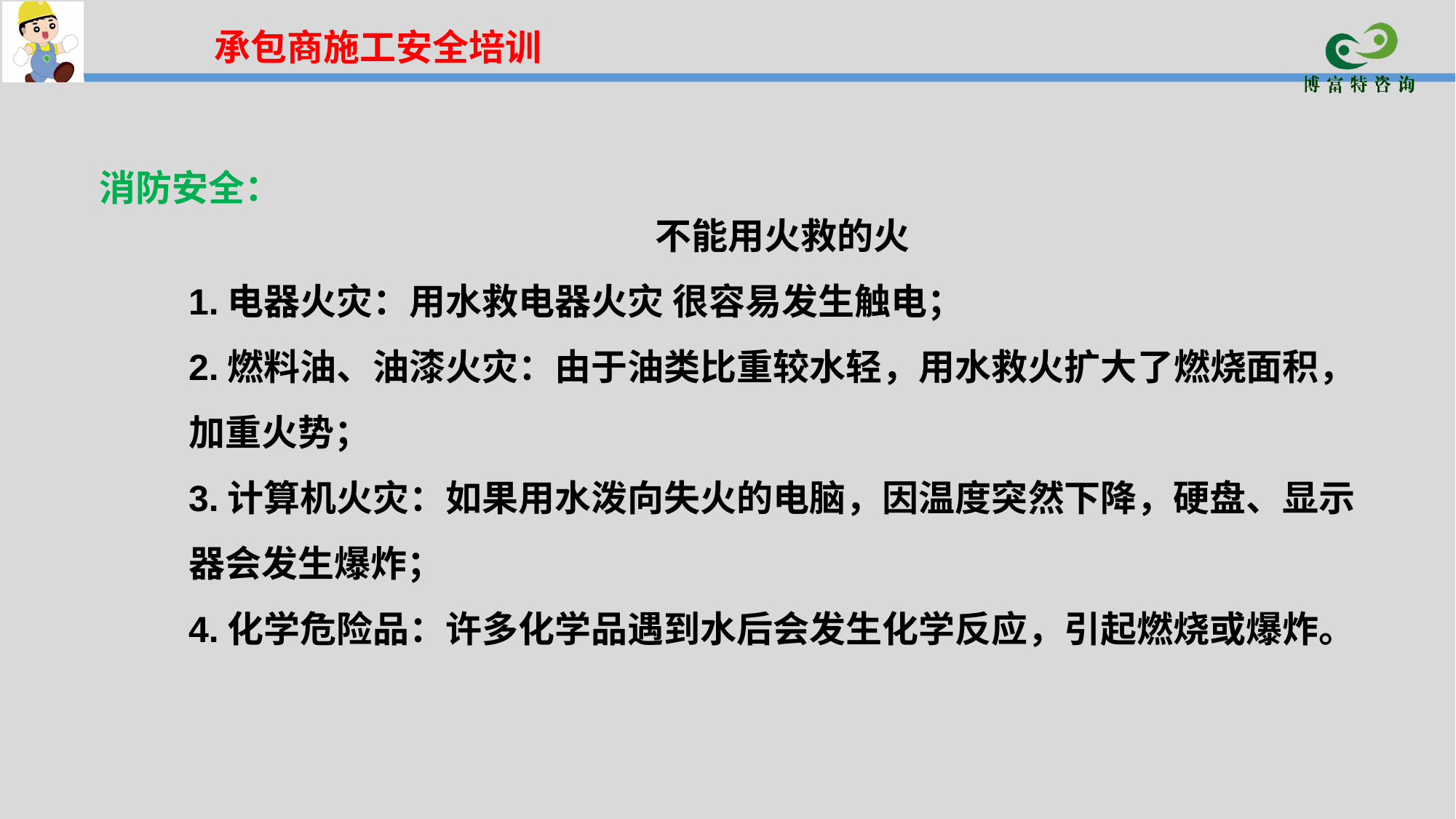

承包商施工安全培训
消防安全：
不能用火救的火
1.电器火灾：用水救电器火灾 很容易发生触电；
2.燃料油、油漆火灾：由于油类比重较水轻，用水救火扩大了燃烧面积，加重火势；
3.计算机火灾：如果用水泼向失火的电脑，因温度突然下降，硬盘、显示器会发生爆炸；
4.化学危险品：许多化学品遇到水后会发生化学反应，引起燃烧或爆炸。
# 23